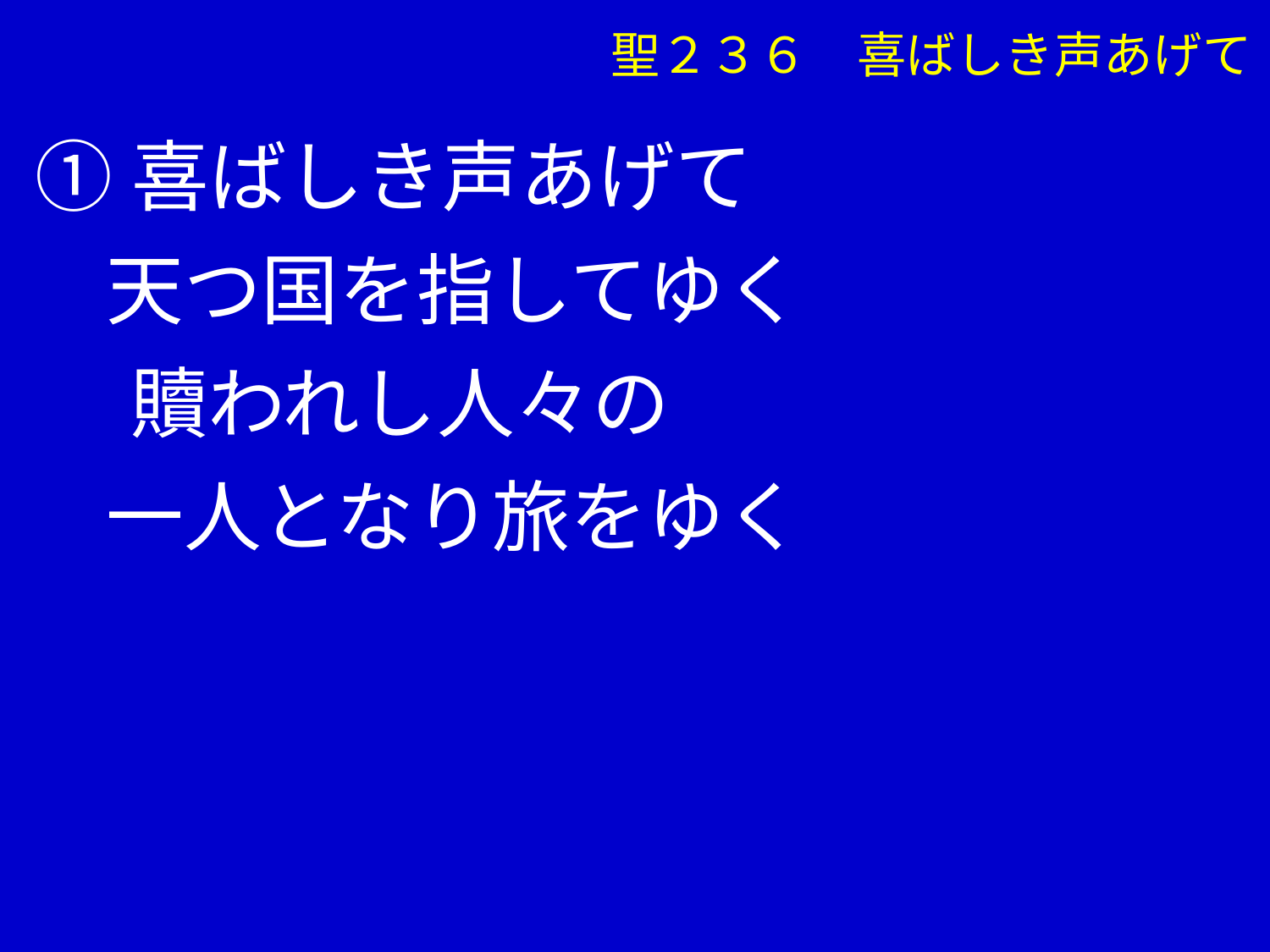

聖２３６　喜ばしき声あげて
①喜ばしき声あげて
   天つ国を指してゆく
　 贖われし人々の
   一人となり旅をゆく